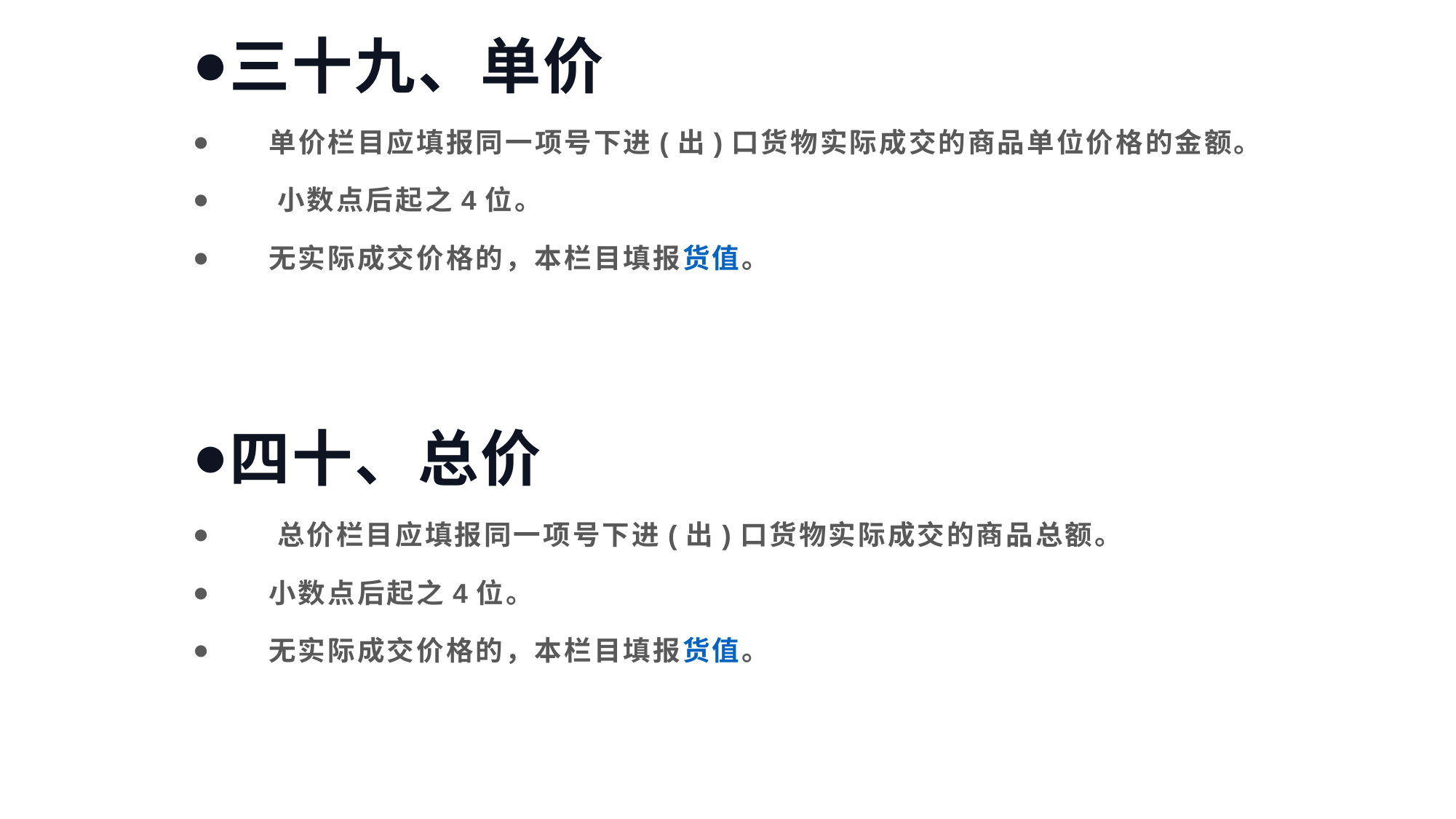

三十九、单价
     单价栏目应填报同一项号下进(出)口货物实际成交的商品单位价格的金额。
      小数点后起之4位。
     无实际成交价格的，本栏目填报货值。

四十、总价
      总价栏目应填报同一项号下进(出)口货物实际成交的商品总额。
     小数点后起之4位。
     无实际成交价格的，本栏目填报货值。